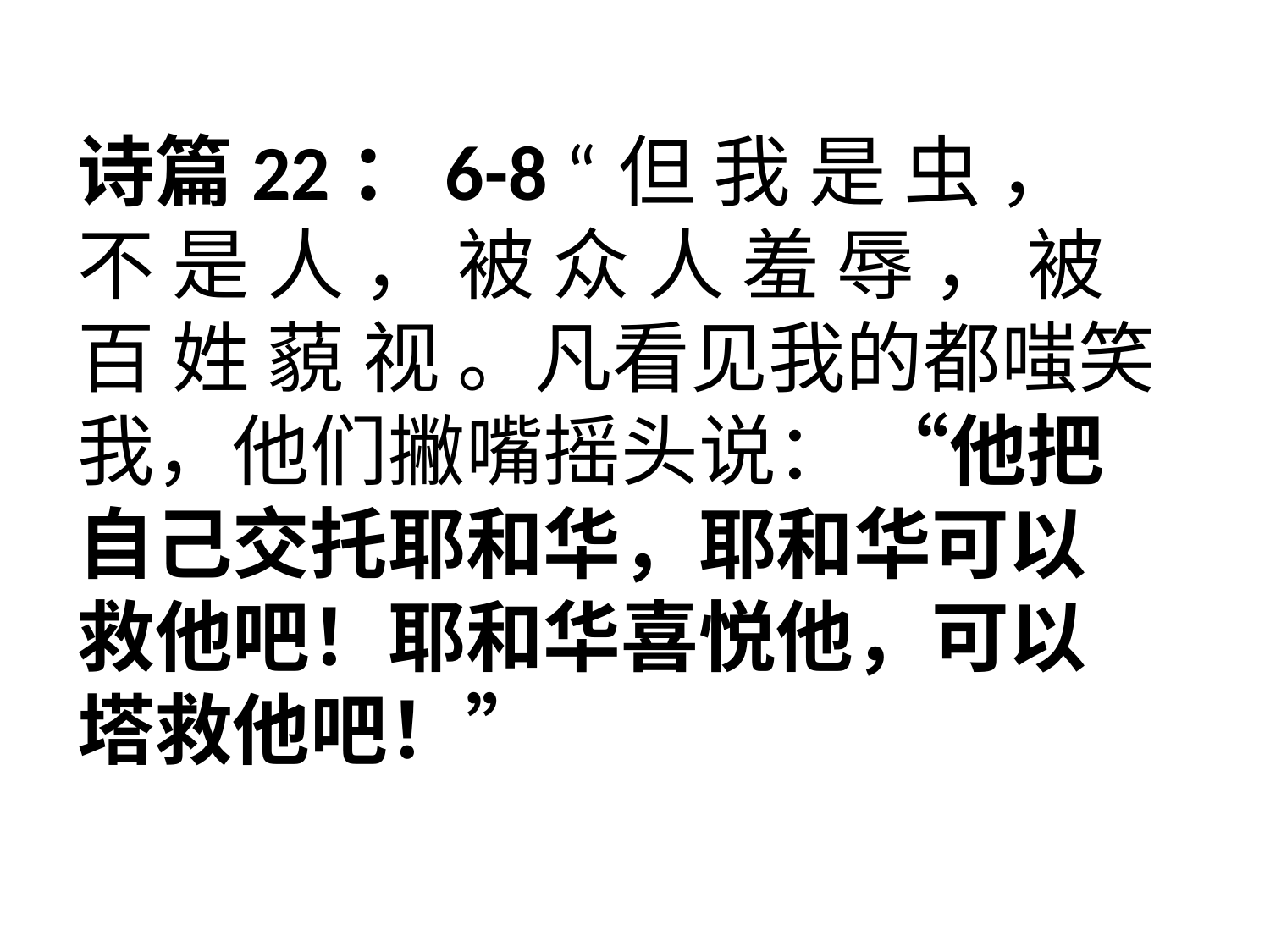

诗篇22：6-8 “ 但 我 是 虫 ， 不 是 人 ， 被 众 人 羞 辱 ， 被 百 姓 藐 视 。凡看见我的都嗤笑我，他们撇嘴摇头说： “他把自己交托耶和华，耶和华可以救他吧！耶和华喜悦他，可以塔救他吧！”